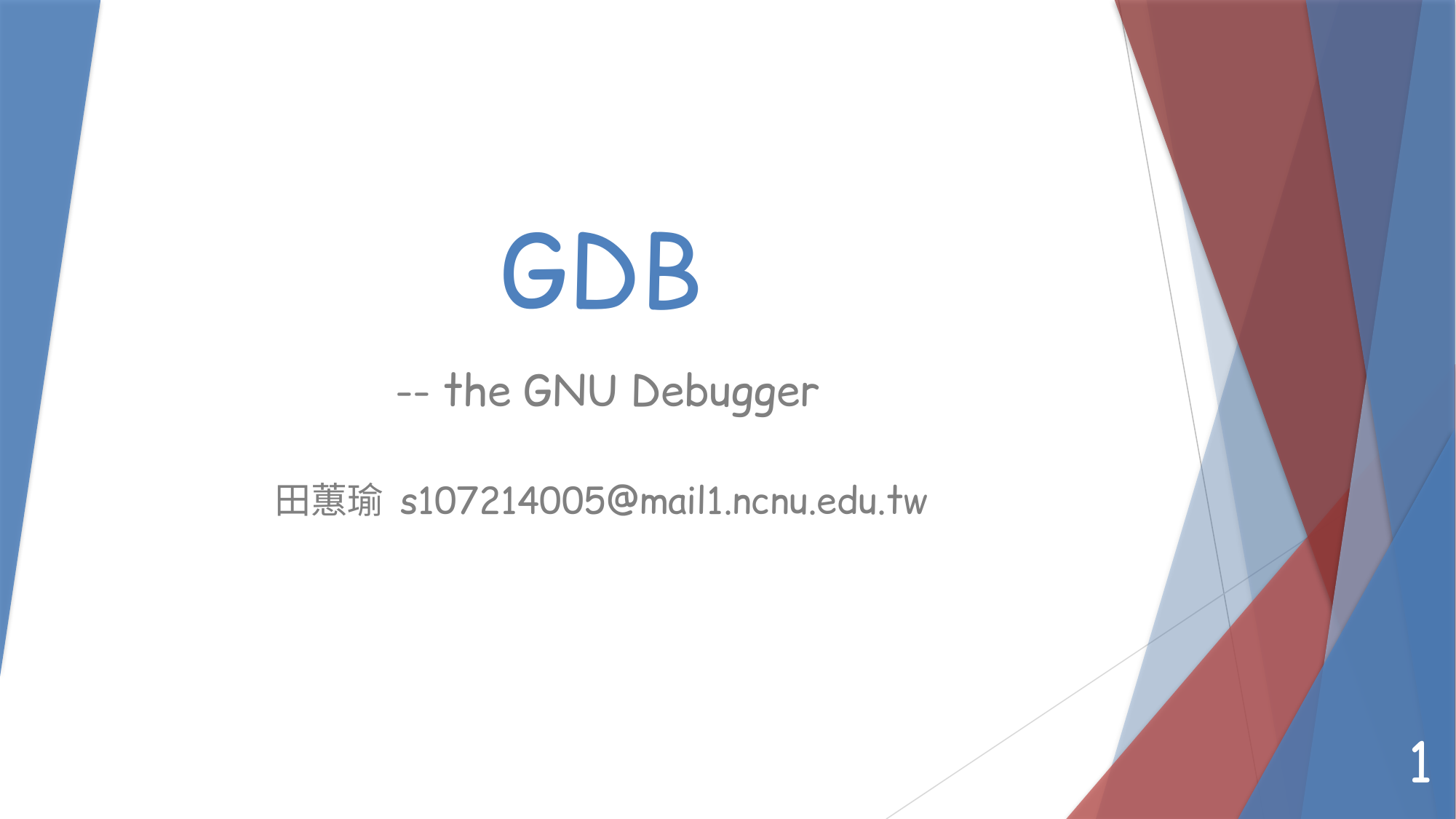

# GDB
 -- the GNU Debugger
田蕙瑜 s107214005@mail1.ncnu.edu.tw
1